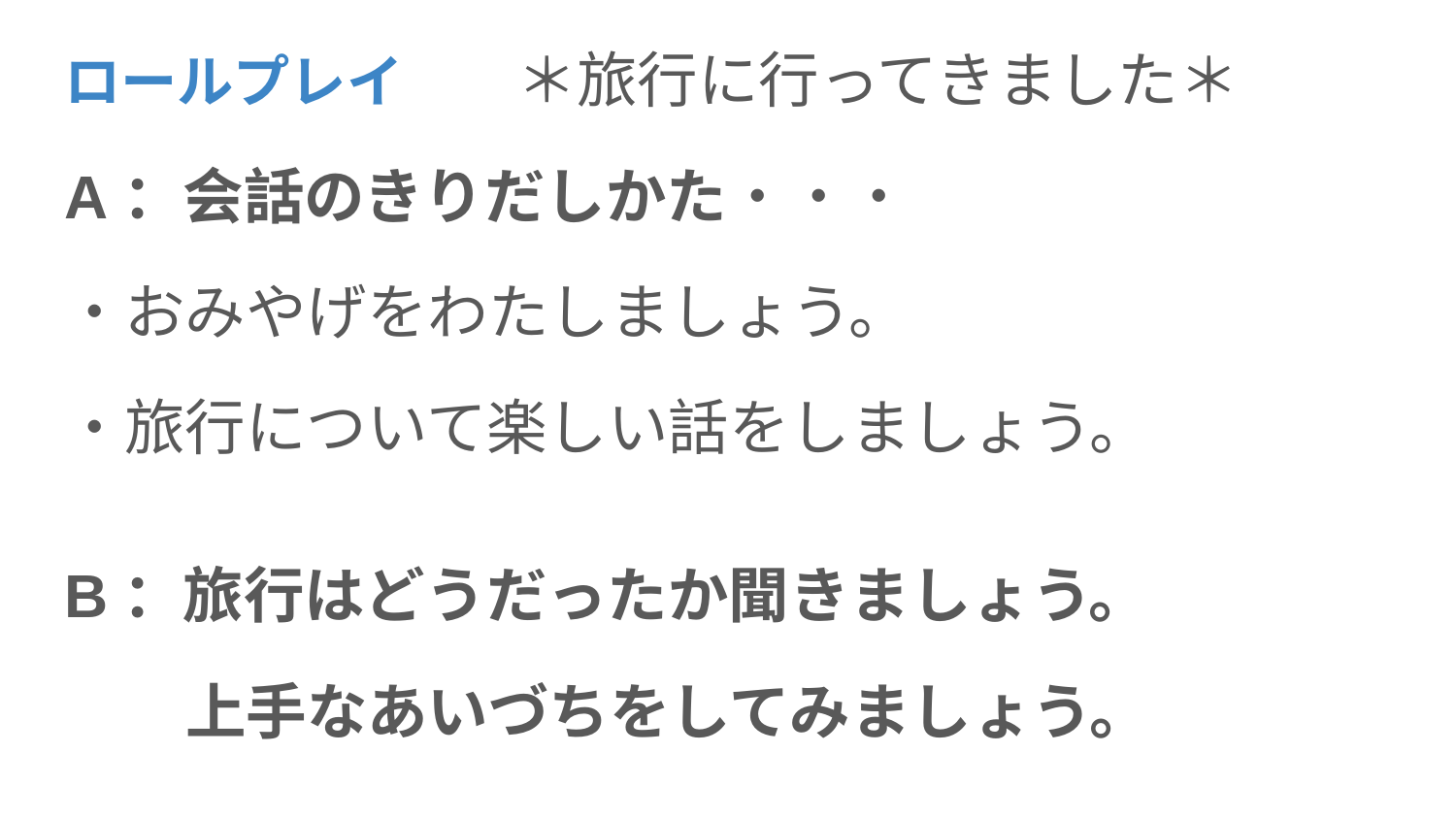

# ロールプレイ　　＊旅行に行ってきました＊

A：会話のきりだしかた・・・
・おみやげをわたしましょう。
・旅行について楽しい話をしましょう。

B：旅行はどうだったか聞きましょう。
　　上手なあいづちをしてみましょう。